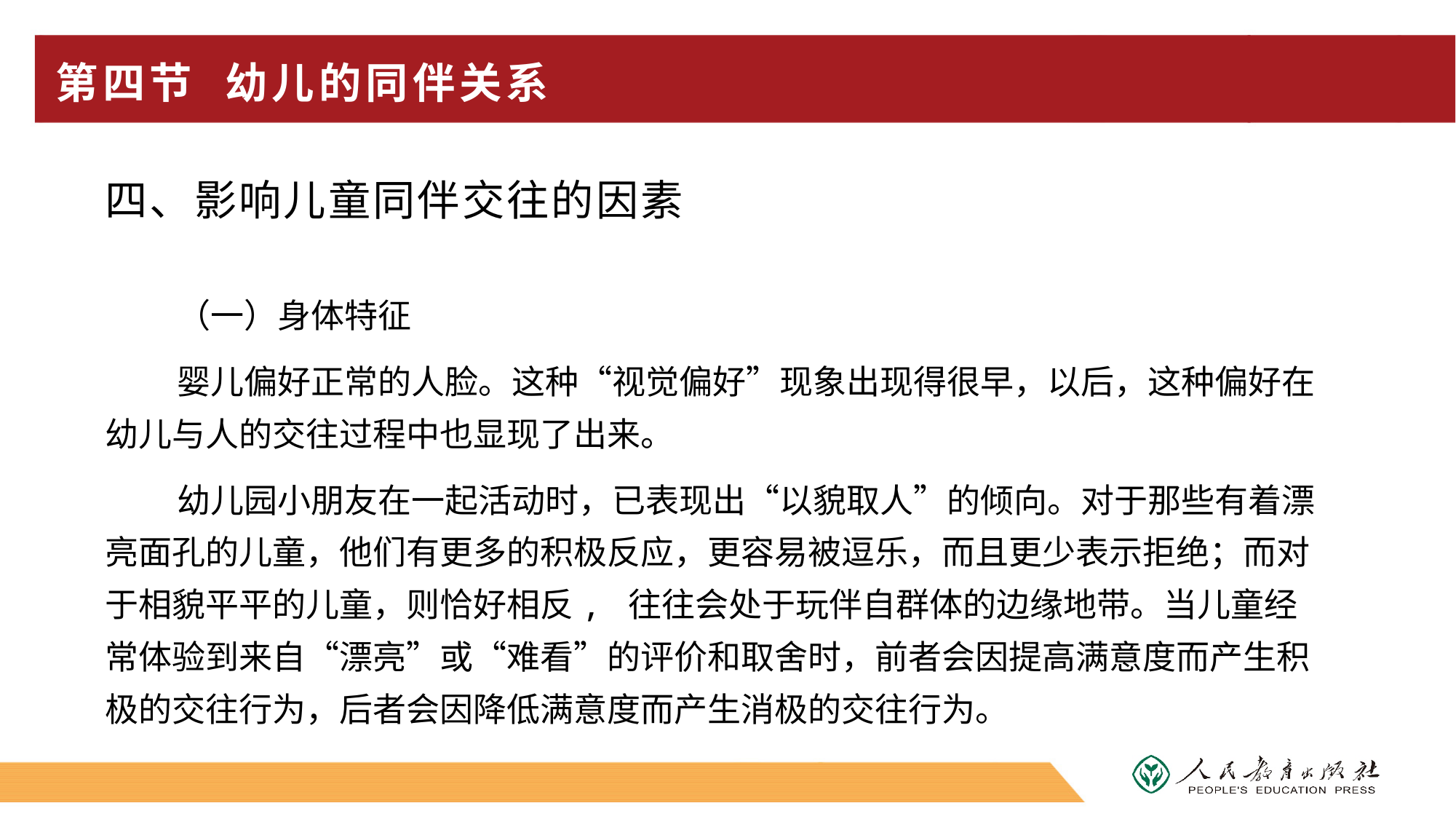

# 第四节  幼儿的同伴关系
四、影响儿童同伴交往的因素
（一）身体特征
婴儿偏好正常的人脸。这种“视觉偏好”现象出现得很早，以后，这种偏好在幼儿与人的交往过程中也显现了出来。
幼儿园小朋友在一起活动时，已表现出“以貌取人”的倾向。对于那些有着漂亮面孔的儿童，他们有更多的积极反应，更容易被逗乐，而且更少表示拒绝；而对于相貌平平的儿童，则恰好相反, 往往会处于玩伴自群体的边缘地带。当儿童经常体验到来自“漂亮”或“难看”的评价和取舍时，前者会因提高满意度而产生积极的交往行为，后者会因降低满意度而产生消极的交往行为。